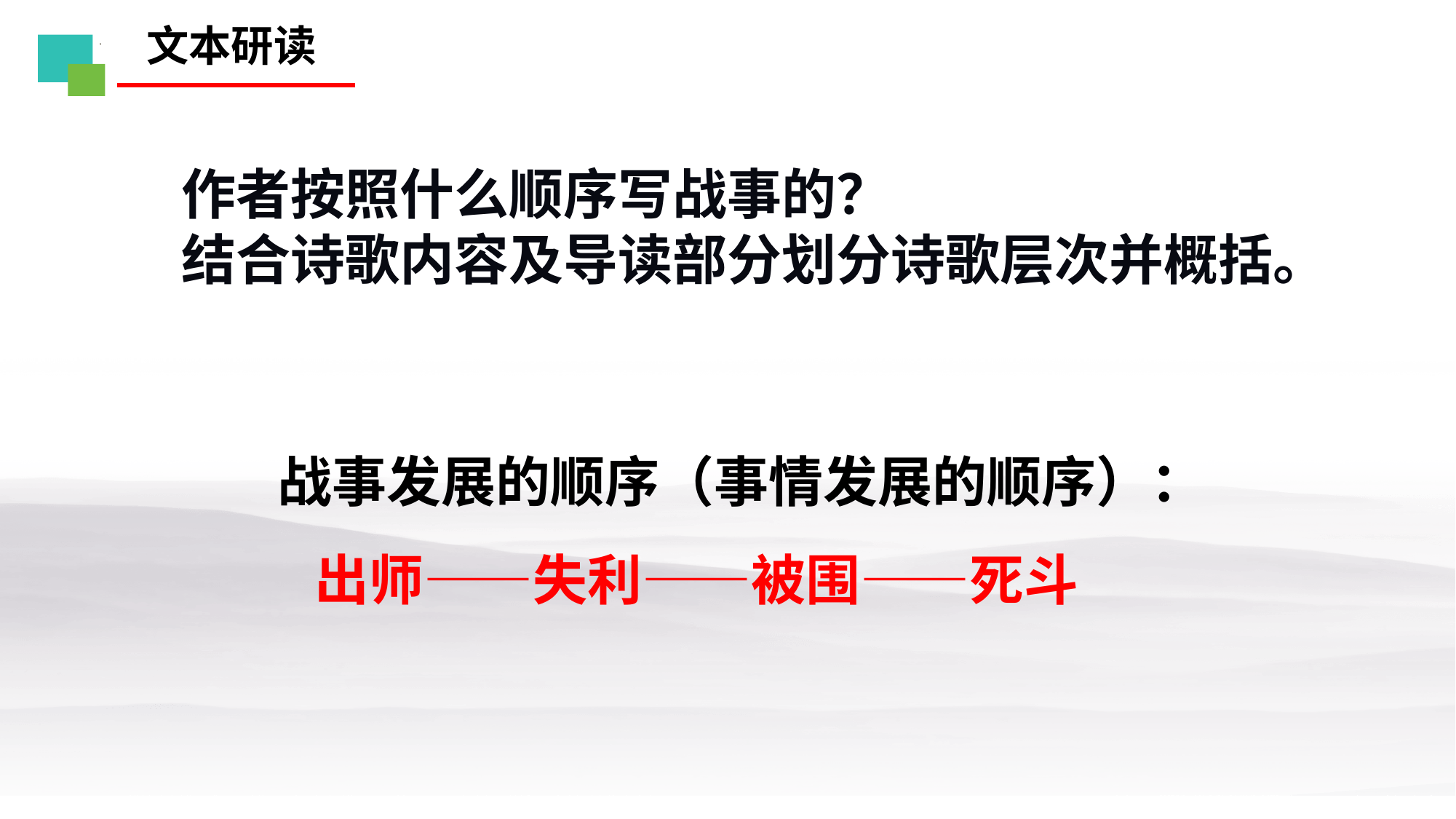

文本研读

作者按照什么顺序写战事的？
结合诗歌内容及导读部分划分诗歌层次并概括。
战事发展的顺序（事情发展的顺序）：
  出师——失利——被围——死斗